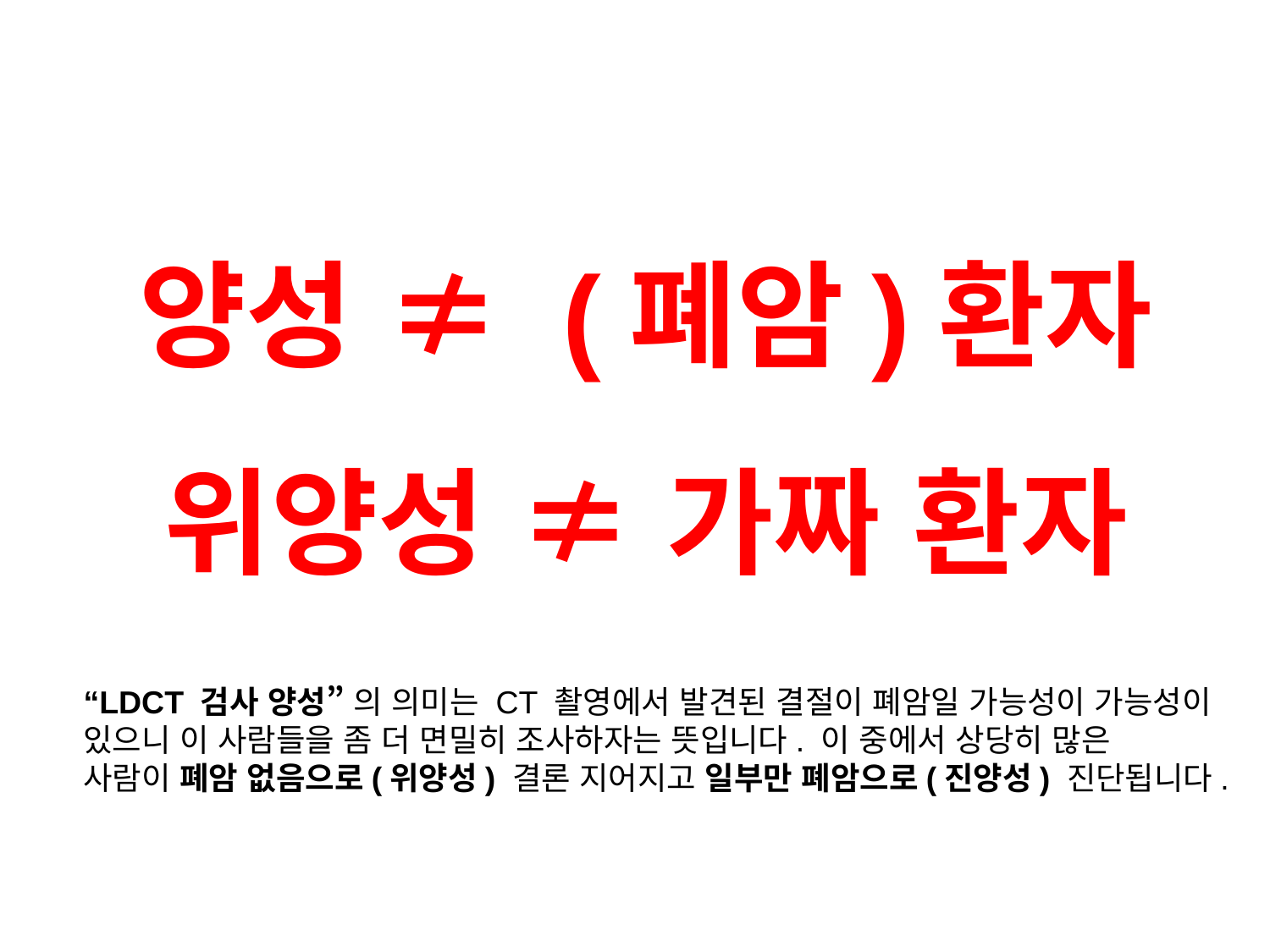

양성 ≠ (폐암)환자

위양성 ≠ 가짜 환자
“LDCT 검사 양성” 의 의미는 CT 촬영에서 발견된 결절이 폐암일 가능성이 가능성이
있으니 이 사람들을 좀 더 면밀히 조사하자는 뜻입니다. 이 중에서 상당히 많은
사람이 폐암 없음으로(위양성) 결론 지어지고 일부만 폐암으로(진양성) 진단됩니다.